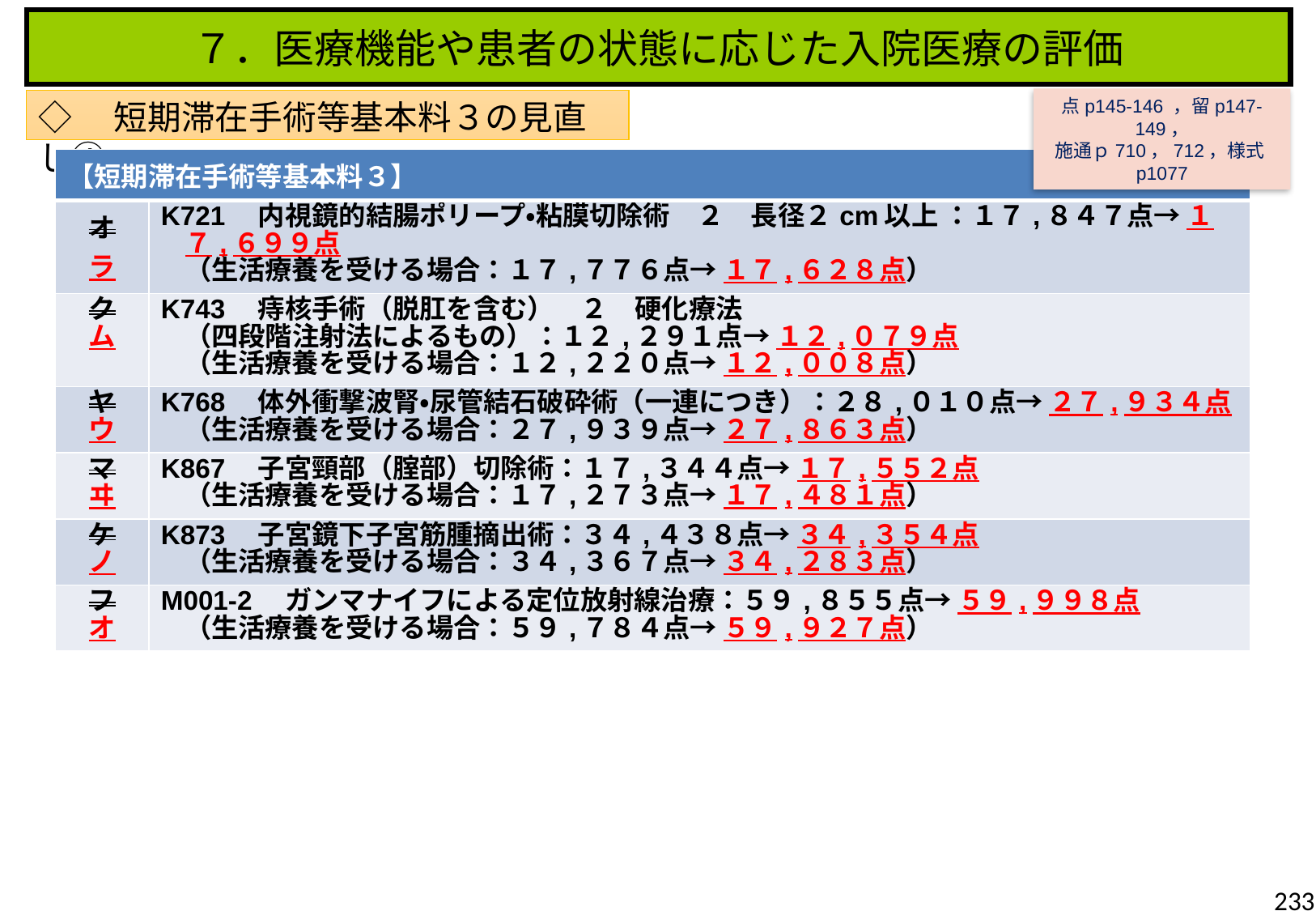

７．医療機能や患者の状態に応じた入院医療の評価
点p145-146 ，留p147-149，
施通ｐ710，712，様式p1077
◇　短期滞在手術等基本料３の見直し④
| 【短期滞在手術等基本料３】 |  |
| --- | --- |
| オ ラ | K721　内視鏡的結腸ポリープ・粘膜切除術　２　長径２cm以上 ：１７,８４７点→ １７,６９９点 （生活療養を受ける場合：１７,７７６点→ １７,６２８点） |
| ク ム | K743　痔核手術（脱肛を含む）　２　硬化療法 （四段階注射法によるもの）：１２,２９１点→ １２,０７９点 （生活療養を受ける場合：１２,２２０点→ １２,００８点） |
| ヤ ウ | K768　体外衝撃波腎・尿管結石破砕術（一連につき）：２８,０１０点→ ２７,９３４点 （生活療養を受ける場合：２７,９３９点→ ２７,８６３点） |
| マ ヰ | K867　子宮頸部（腟部）切除術：１７,３４４点→ １７,５５２点 （生活療養を受ける場合：１７,２７３点→ １７,４８１点） |
| ケ ノ | K873　子宮鏡下子宮筋腫摘出術：３４,４３８点→ ３４,３５４点 （生活療養を受ける場合：３４,３６７点→ ３４,２８３点） |
| フ オ | M001-2　ガンマナイフによる定位放射線治療：５９,８５５点→ ５９,９９８点 （生活療養を受ける場合：５９,７８４点→ ５９,９２７点） |
233